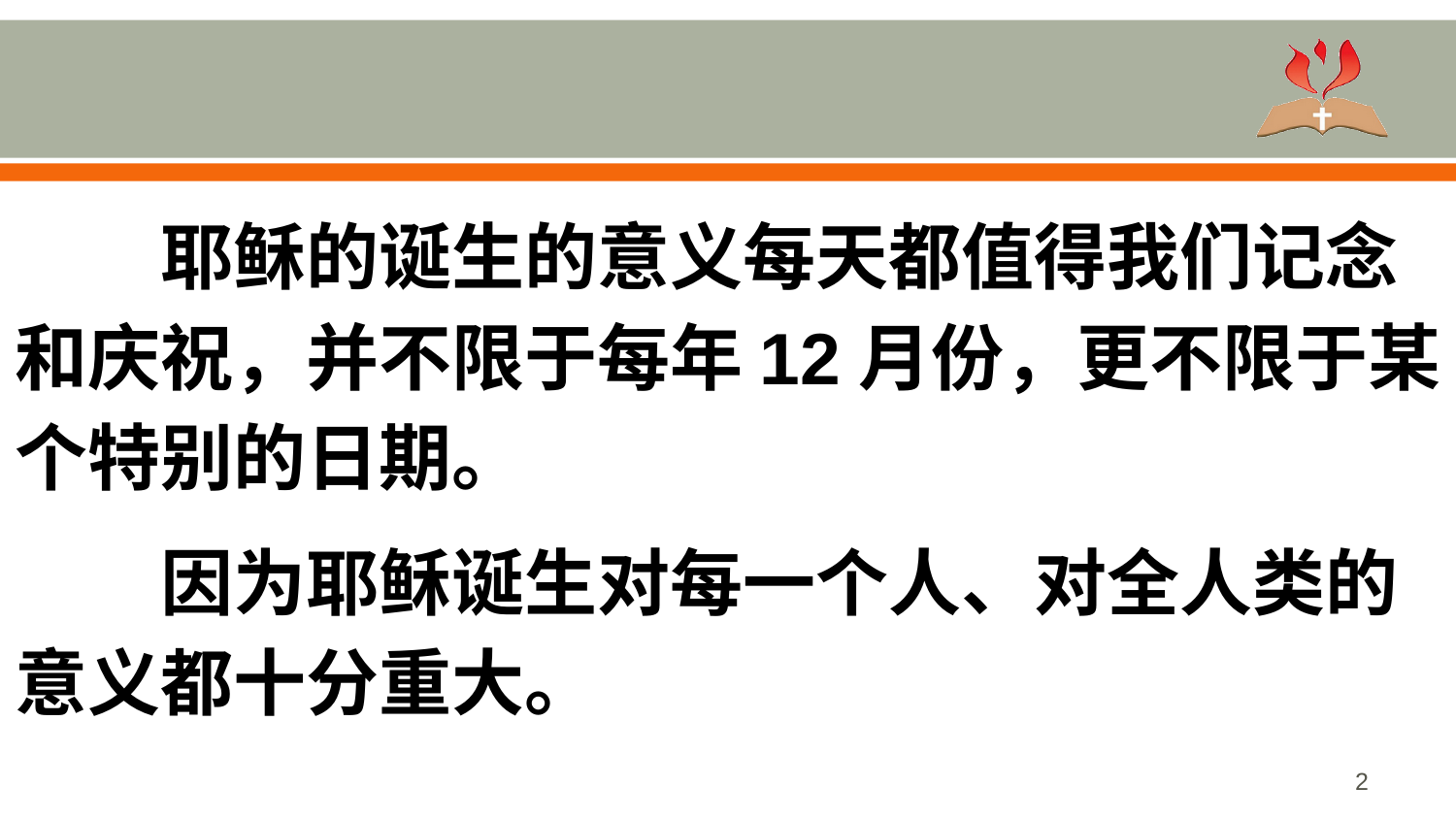

耶稣的诞生的意义每天都值得我们记念和庆祝，并不限于每年12月份，更不限于某个特别的日期。
因为耶稣诞生对每一个人、对全人类的意义都十分重大。

2